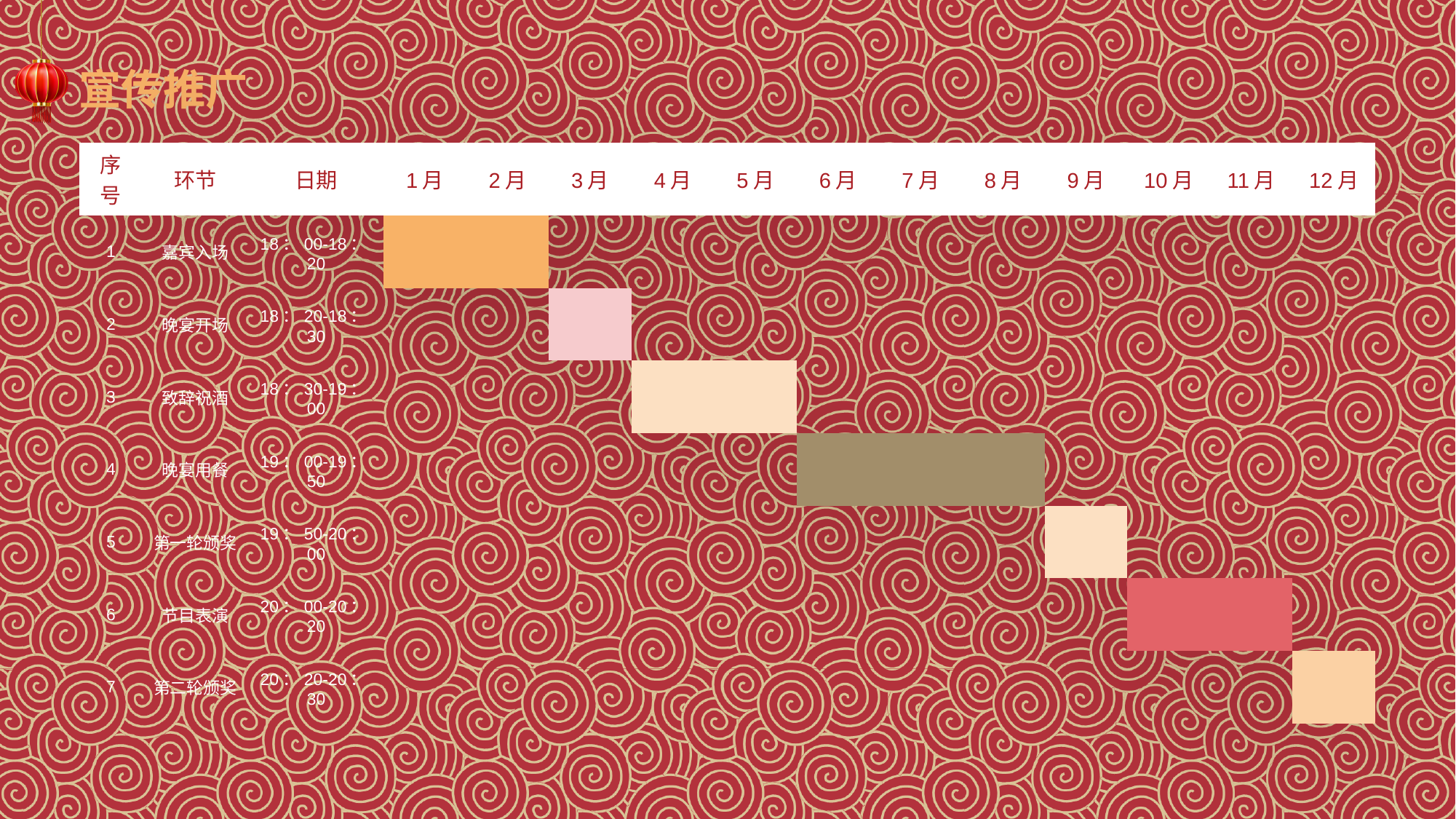

宣传推广
| 序号 | 环节 | 日期 | 1月 | 2月 | 3月 | 4月 | 5月 | 6月 | 7月 | 8月 | 9月 | 10月 | 11月 | 12月 |
| --- | --- | --- | --- | --- | --- | --- | --- | --- | --- | --- | --- | --- | --- | --- |
| 1 | 嘉宾入场 | 18：00-18：20 |  |  |  |  |  |  |  |  |  |  |  |  |
| 2 | 晚宴开场 | 18：20-18：30 |  |  |  |  |  |  |  |  |  |  |  |  |
| 3 | 致辞祝酒 | 18：30-19：00 |  |  |  |  |  |  |  |  |  |  |  |  |
| 4 | 晚宴用餐 | 19：00-19：50 |  |  |  |  |  |  |  |  |  |  |  |  |
| 5 | 第一轮颁奖 | 19：50-20：00 |  |  |  |  |  |  |  |  |  |  |  |  |
| 6 | 节目表演 | 20：00-20：20 |  |  |  |  |  |  |  |  |  |  |  |  |
| 7 | 第二轮颁奖 | 20：20-20：30 |  |  |  |  |  |  |  |  |  |  |  |  |